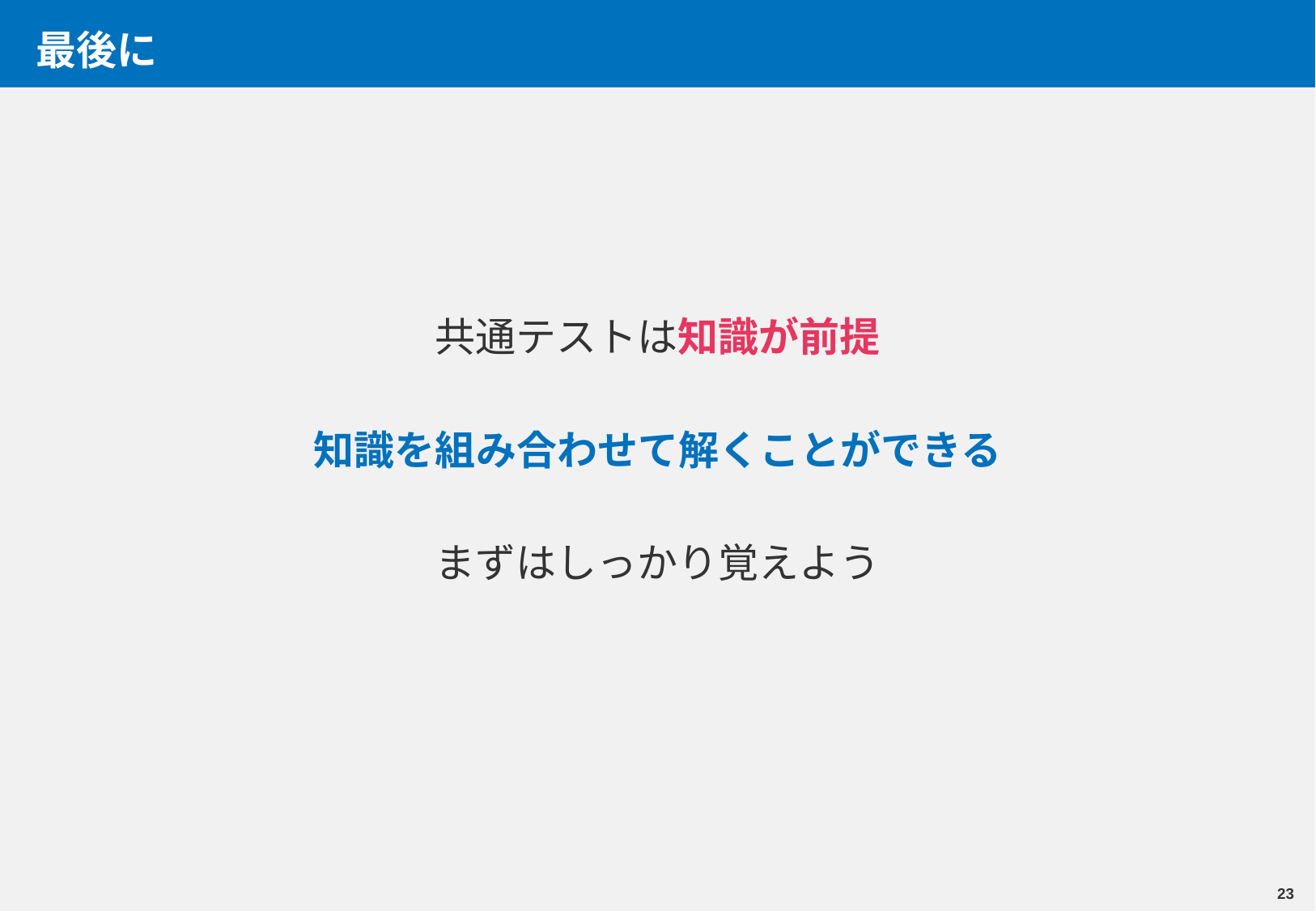

# 最後に

共通テストは知識が前提

知識を組み合わせて解くことができる

まずはしっかり覚えよう

23